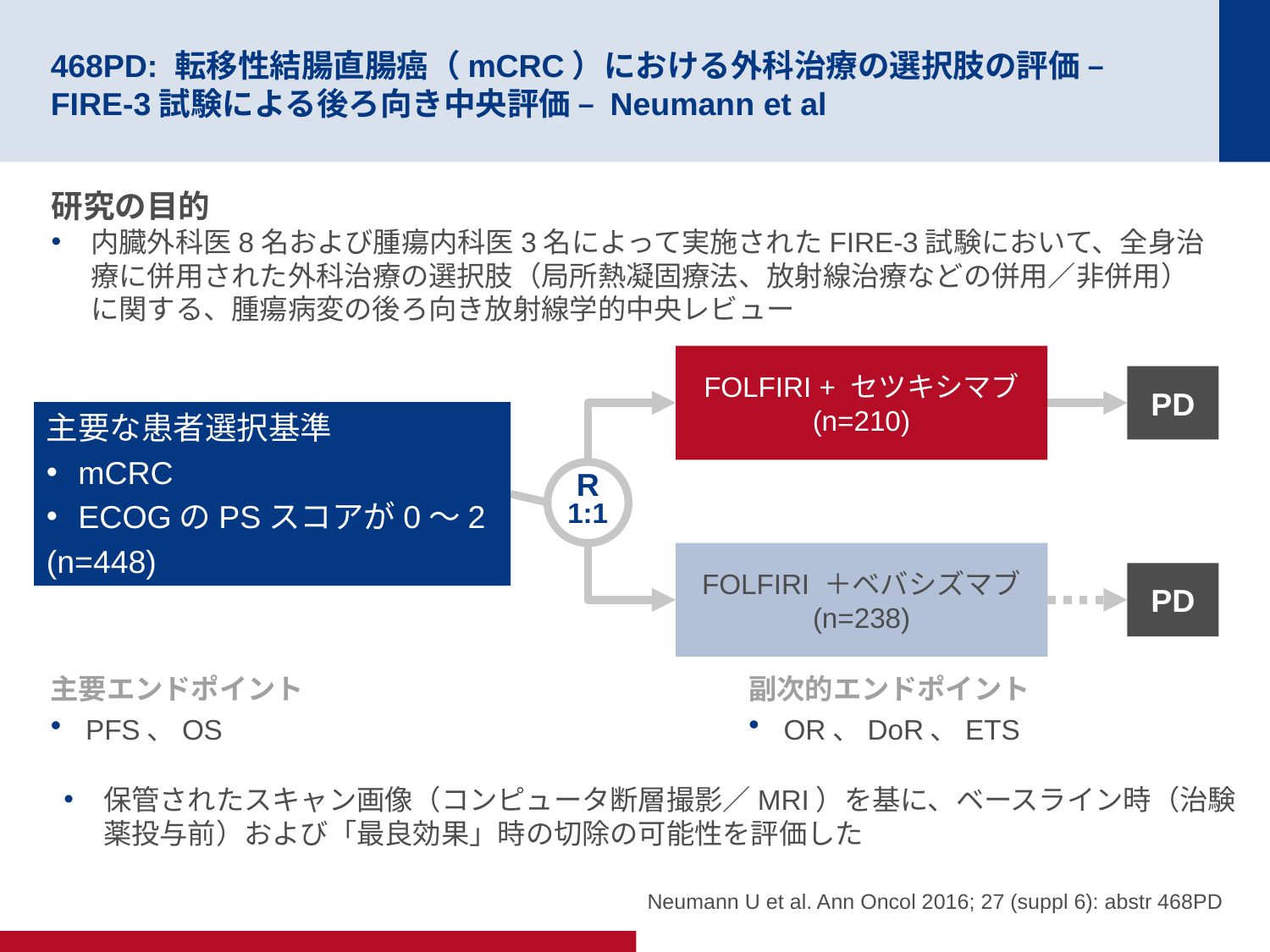

# 468PD: 転移性結腸直腸癌（mCRC）における外科治療の選択肢の評価 – FIRE-3試験による後ろ向き中央評価 – Neumann et al
研究の目的
内臓外科医8名および腫瘍内科医3名によって実施されたFIRE-3試験において、全身治療に併用された外科治療の選択肢（局所熱凝固療法、放射線治療などの併用／非併用）に関する、腫瘍病変の後ろ向き放射線学的中央レビュー
FOLFIRI + セツキシマブ
(n=210)
PD
主要な患者選択基準
mCRC
ECOGのPSスコアが0～2
(n=448)
R
1:1
FOLFIRI ＋ベバシズマブ
(n=238)
PD
主要エンドポイント
PFS、OS
副次的エンドポイント
OR、DoR、ETS

保管されたスキャン画像（コンピュータ断層撮影／MRI）を基に、ベースライン時（治験薬投与前）および「最良効果」時の切除の可能性を評価した
Neumann U et al. Ann Oncol 2016; 27 (suppl 6): abstr 468PD